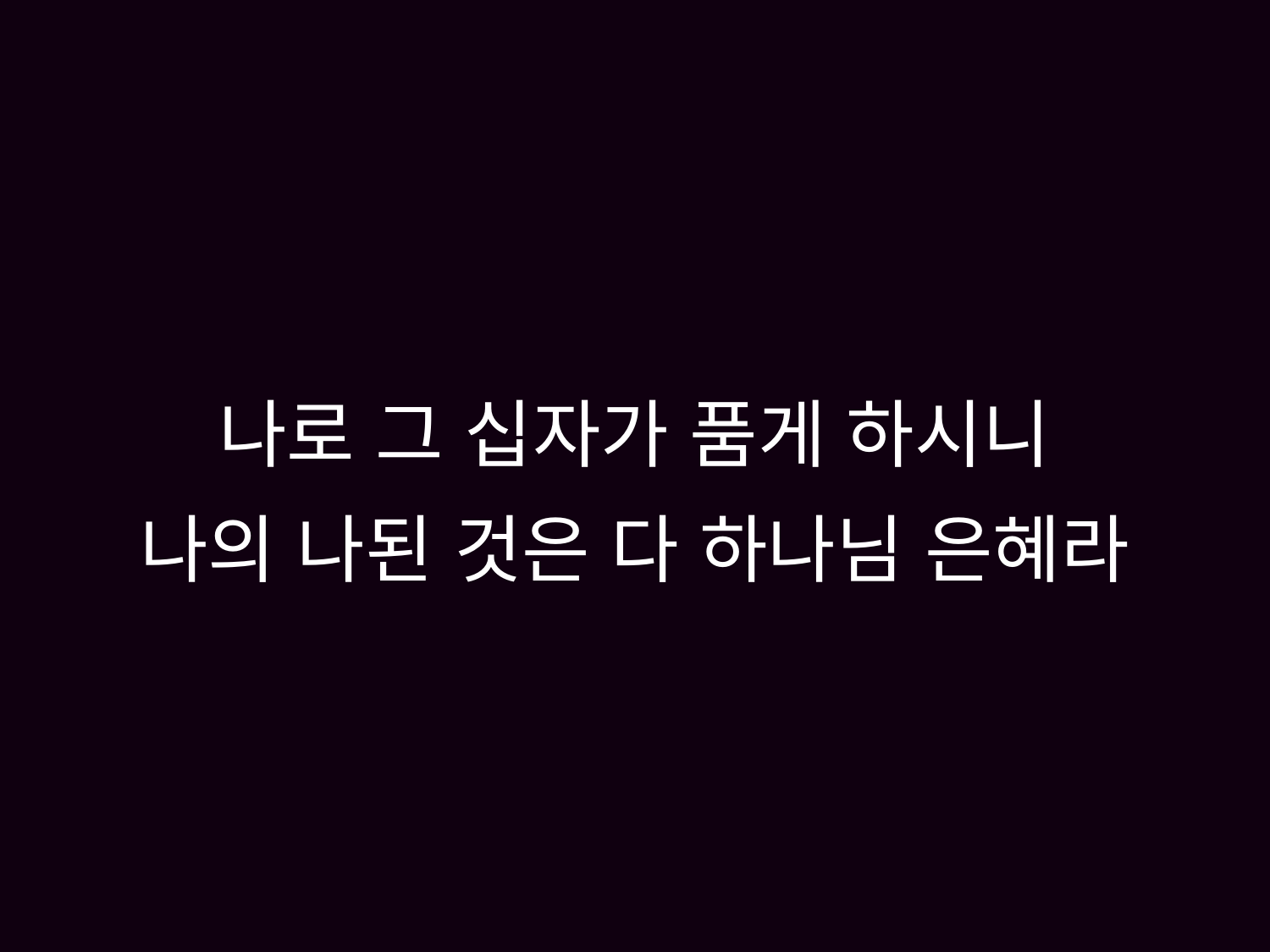

# 나로 그 십자가 품게 하시니 나의 나된 것은 다 하나님 은혜라